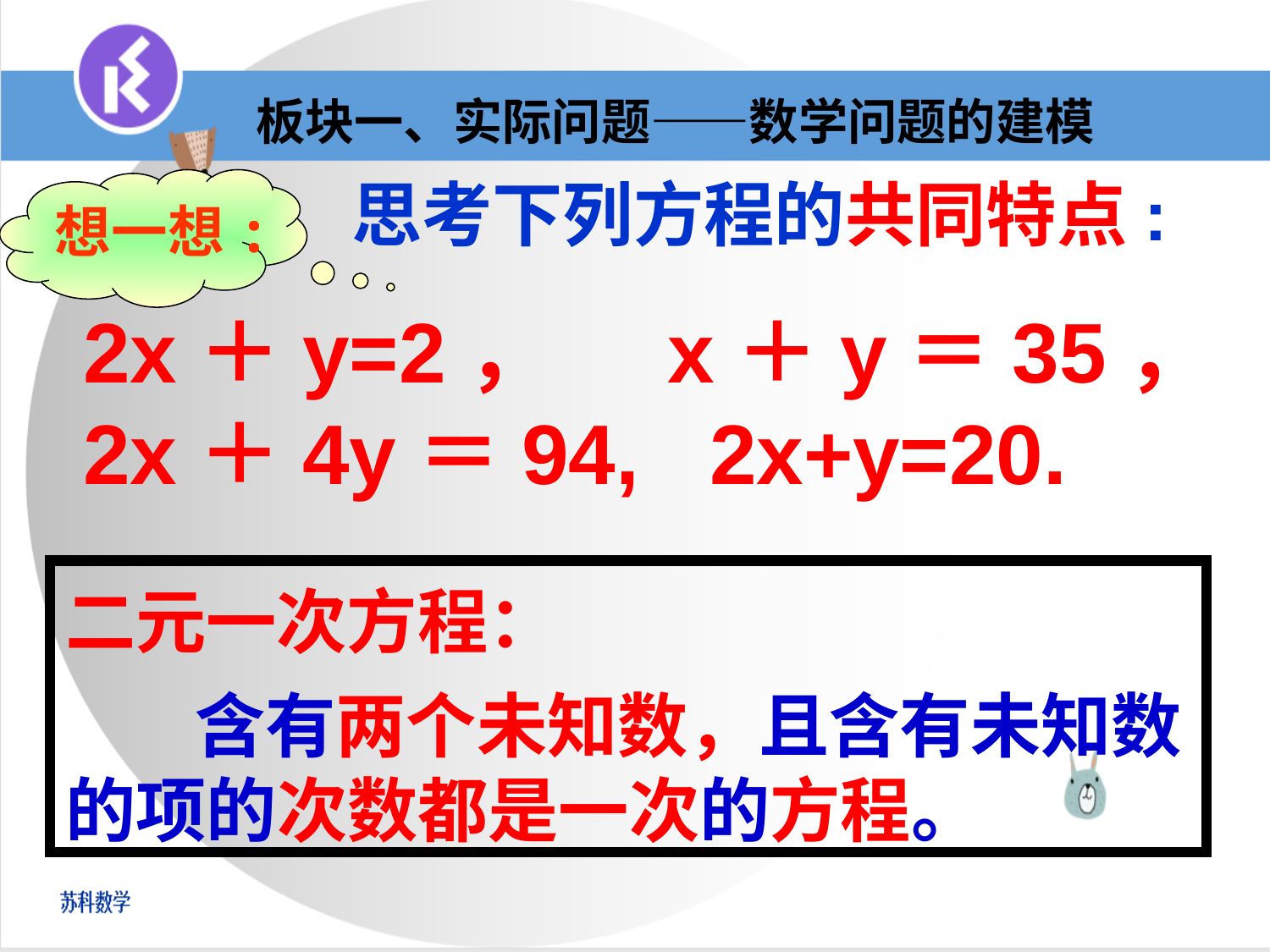

板块一、实际问题——数学问题的建模
思考下列方程的共同特点:
想一想:
2x＋y=2，     x＋y＝35，
2x＋4y＝94,   2x+y=20.

二元一次方程：
       含有两个未知数，且含有未知数的项的次数都是一次的方程。